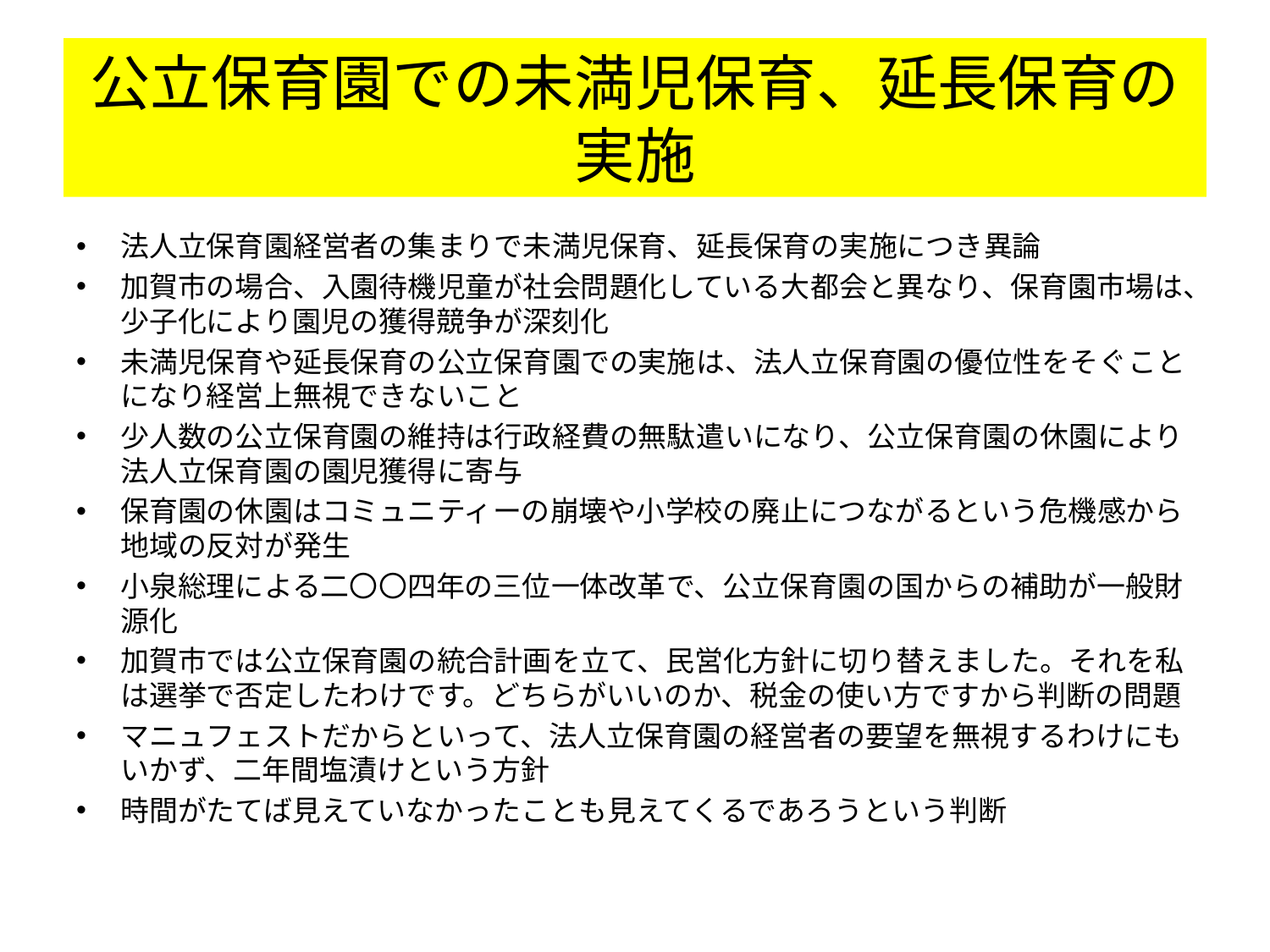

# 公立保育園での未満児保育、延長保育の実施
法人立保育園経営者の集まりで未満児保育、延長保育の実施につき異論
加賀市の場合、入園待機児童が社会問題化している大都会と異なり、保育園市場は、少子化により園児の獲得競争が深刻化
未満児保育や延長保育の公立保育園での実施は、法人立保育園の優位性をそぐことになり経営上無視できないこと
少人数の公立保育園の維持は行政経費の無駄遣いになり、公立保育園の休園により法人立保育園の園児獲得に寄与
保育園の休園はコミュニティーの崩壊や小学校の廃止につながるという危機感から地域の反対が発生
小泉総理による二〇〇四年の三位一体改革で、公立保育園の国からの補助が一般財源化
加賀市では公立保育園の統合計画を立て、民営化方針に切り替えました。それを私は選挙で否定したわけです。どちらがいいのか、税金の使い方ですから判断の問題
マニュフェストだからといって、法人立保育園の経営者の要望を無視するわけにもいかず、二年間塩漬けという方針
時間がたてば見えていなかったことも見えてくるであろうという判断